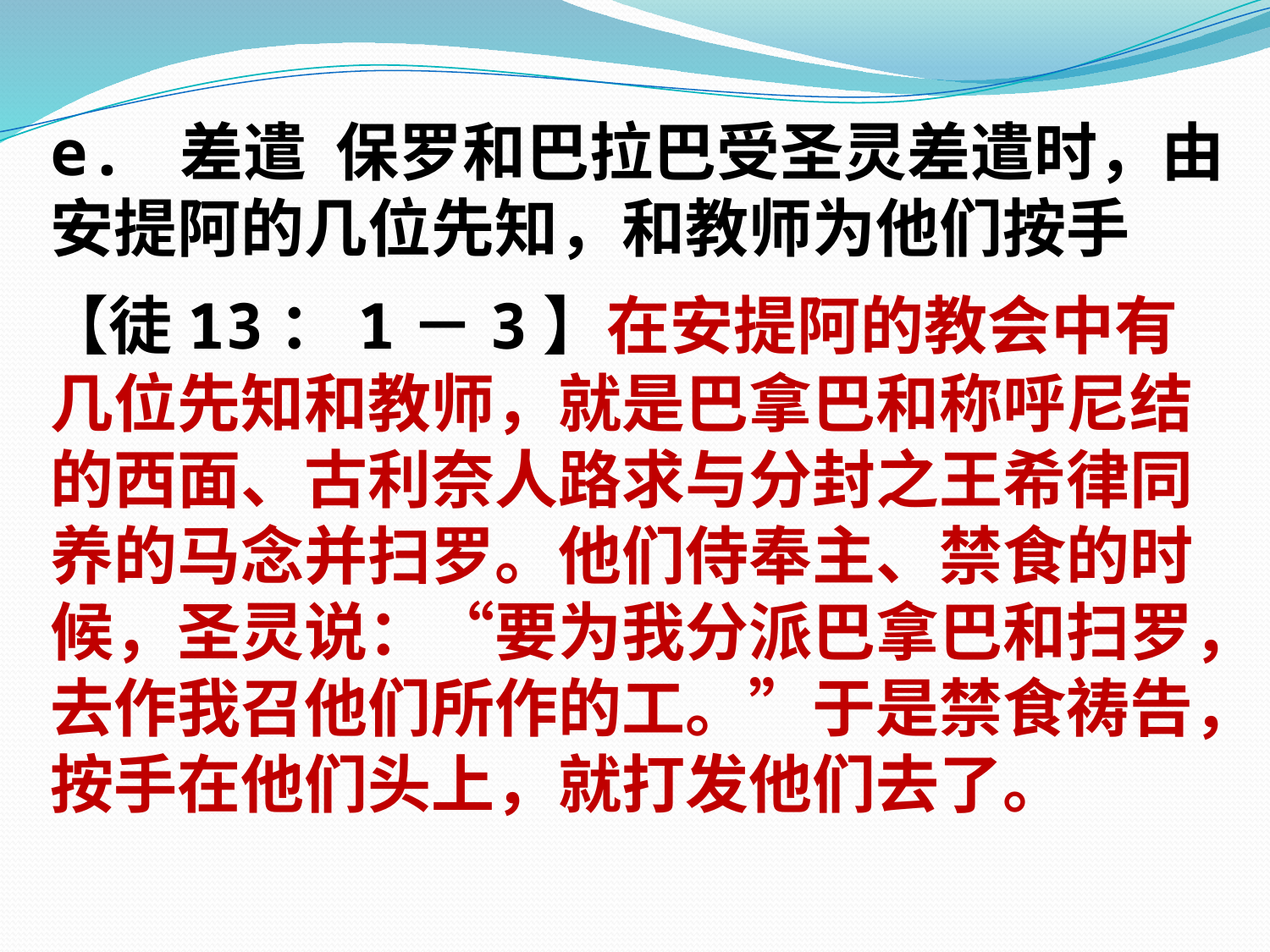

e. 差遣  保罗和巴拉巴受圣灵差遣时，由安提阿的几位先知，和教师为他们按手
 【徒13：1－3】在安提阿的教会中有几位先知和教师，就是巴拿巴和称呼尼结的西面、古利奈人路求与分封之王希律同养的马念并扫罗。他们侍奉主、禁食的时候，圣灵说：“要为我分派巴拿巴和扫罗，去作我召他们所作的工。”于是禁食祷告，按手在他们头上，就打发他们去了。

7